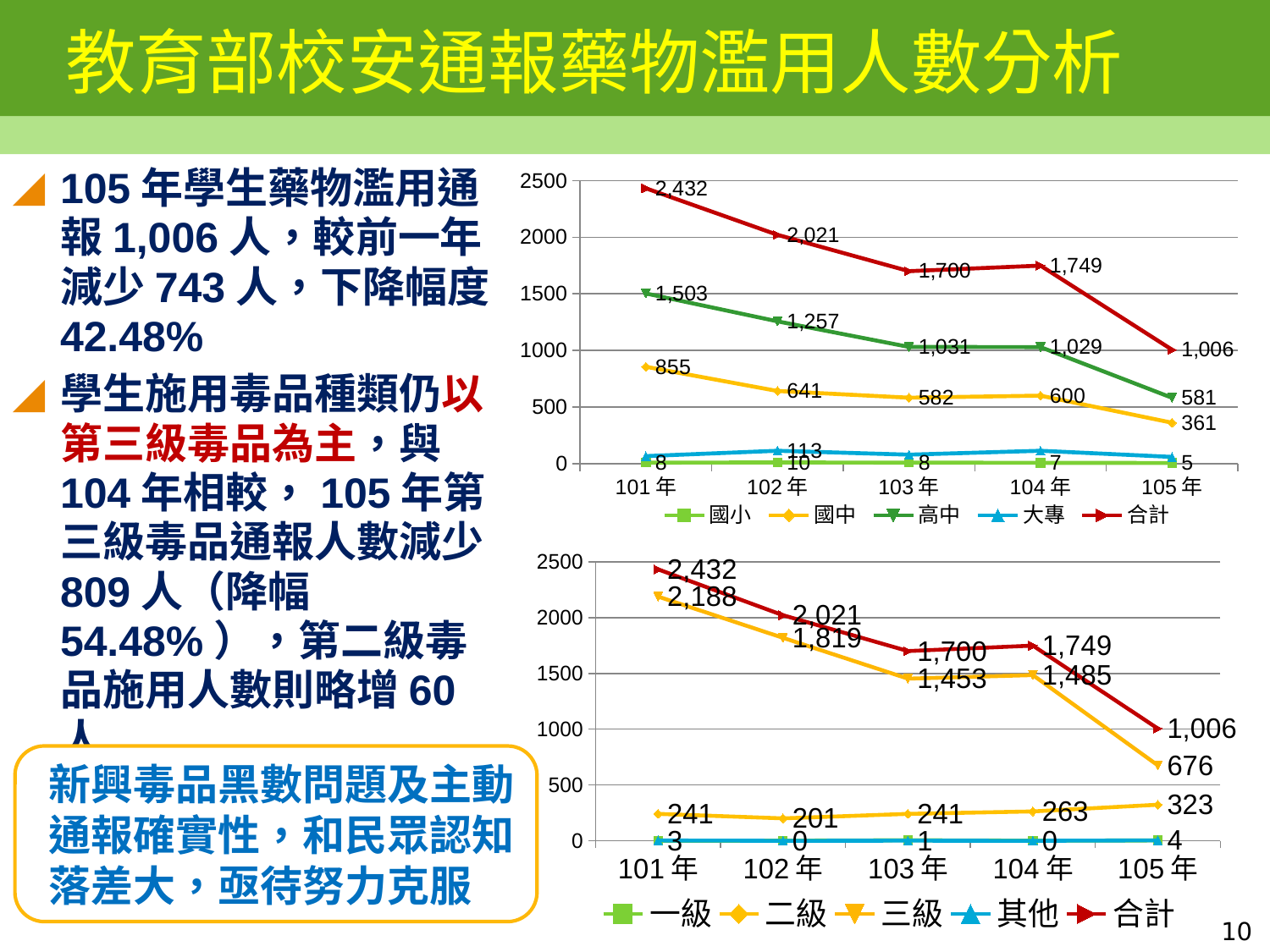

# 教育部校安通報藥物濫用人數分析

105年學生藥物濫用通報1,006人，較前一年減少743人，下降幅度42.48%
學生施用毒品種類仍以第三級毒品為主，與104年相較，105年第三級毒品通報人數減少809人（降幅54.48%），第二級毒品施用人數則略增60人

### Chart

| Category | 國小 | 國中 | 高中 | 大專 | 合計 |
|---|---|---|---|---|---|
| 101年 | 8.0 | 855.0 | 1503.0 | 66.0 | 2432.0 |
| 102年 | 10.0 | 641.0 | 1257.0 | 113.0 | 2021.0 |
| 103年 | 8.0 | 582.0 | 1031.0 | 79.0 | 1700.0 |
| 104年 | 7.0 | 600.0 | 1029.0 | 113.0 | 1749.0 |
| 105年 | 5.0 | 361.0 | 581.0 | 59.0 | 1006.0 |

### Chart

| Category | 一級 | 二級 | 三級 | 其他 | 合計 |
|---|---|---|---|---|---|
| 101年 | 0.0 | 241.0 | 2188.0 | 3.0 | 2432.0 |
| 102年 | 1.0 | 201.0 | 1819.0 | 0.0 | 2021.0 |
| 103年 | 5.0 | 241.0 | 1453.0 | 1.0 | 1700.0 |
| 104年 | 1.0 | 263.0 | 1485.0 | 0.0 | 1749.0 |
| 105年 | 3.0 | 323.0 | 676.0 | 4.0 | 1006.0 |
新興毒品黑數問題及主動通報確實性，和民眾認知落差大，亟待努力克服
10